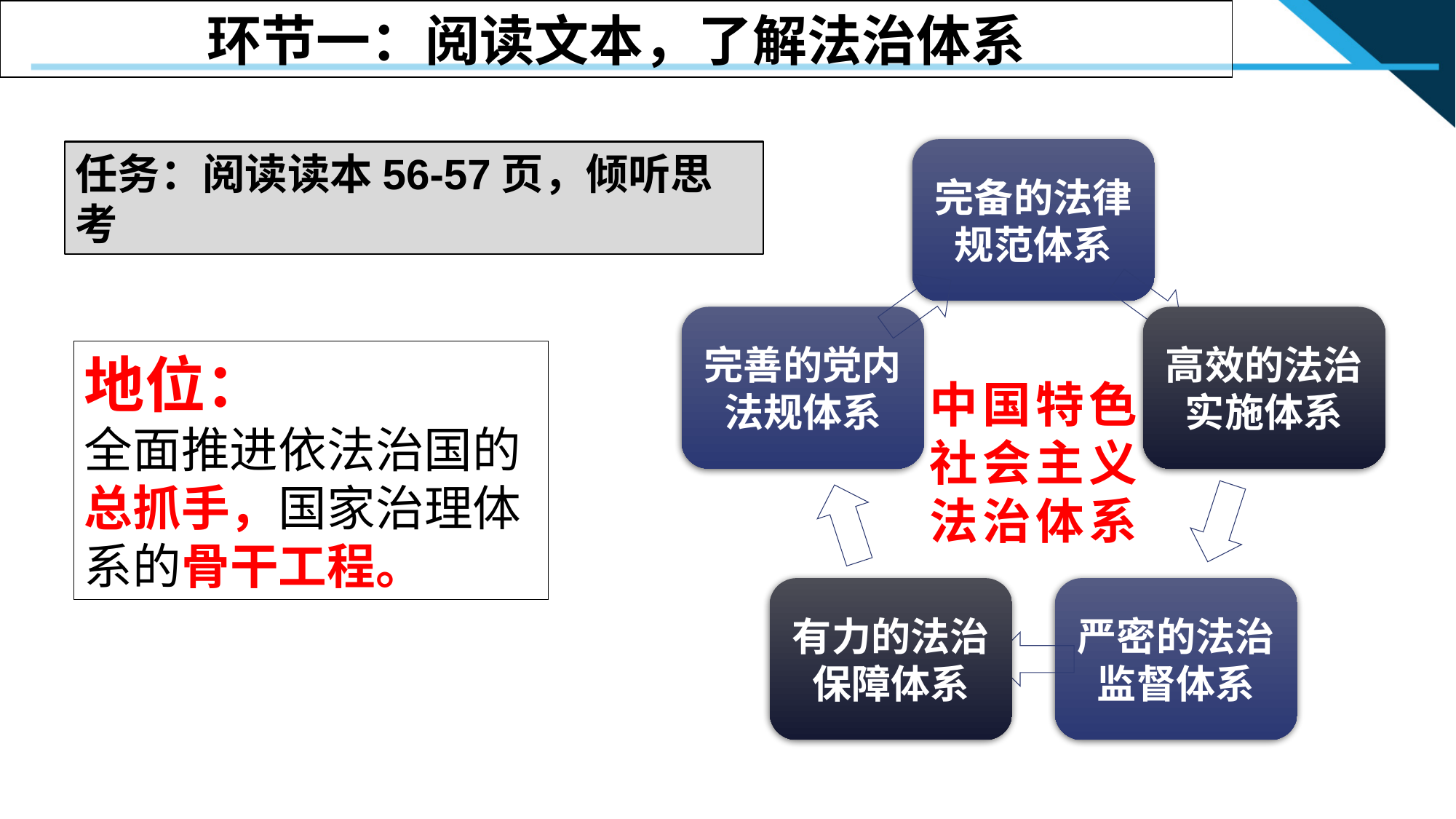

环节一：阅读文本，了解法治体系
完备的法律规范体系
高效的法治实施体系
严密的法治监督体系
有力的法治保障体系
完善的党内法规体系
任务：阅读读本56-57页，倾听思考
地位：
全面推进依法治国的总抓手，国家治理体系的骨干工程。
中国特色
社会主义
法治体系